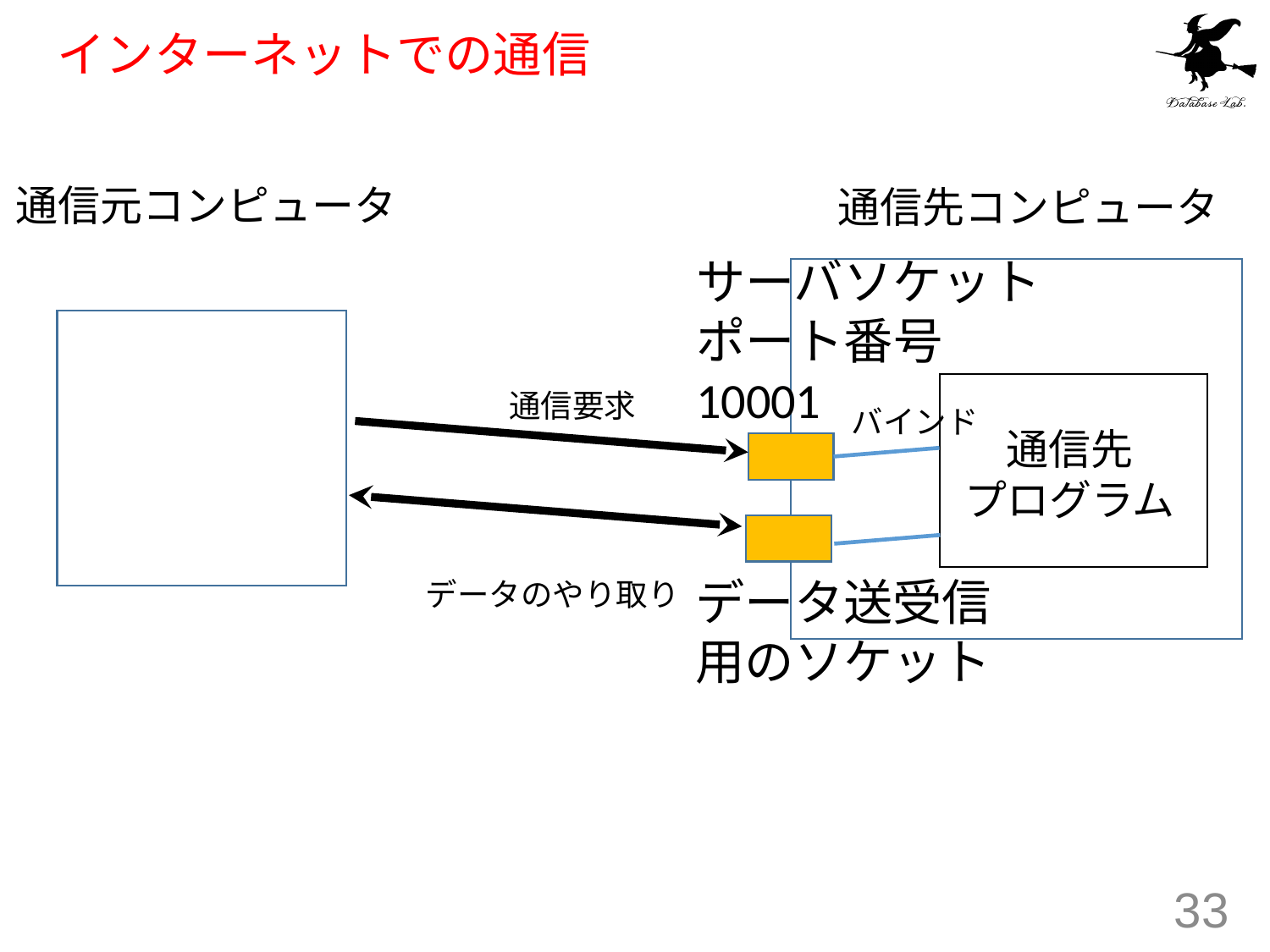

# インターネットでの通信
通信元コンピュータ
通信先コンピュータ
サーバソケット
ポート番号
10001

通信要求
バインド
通信先
プログラム

データ送受信
用のソケット
データのやり取り
33